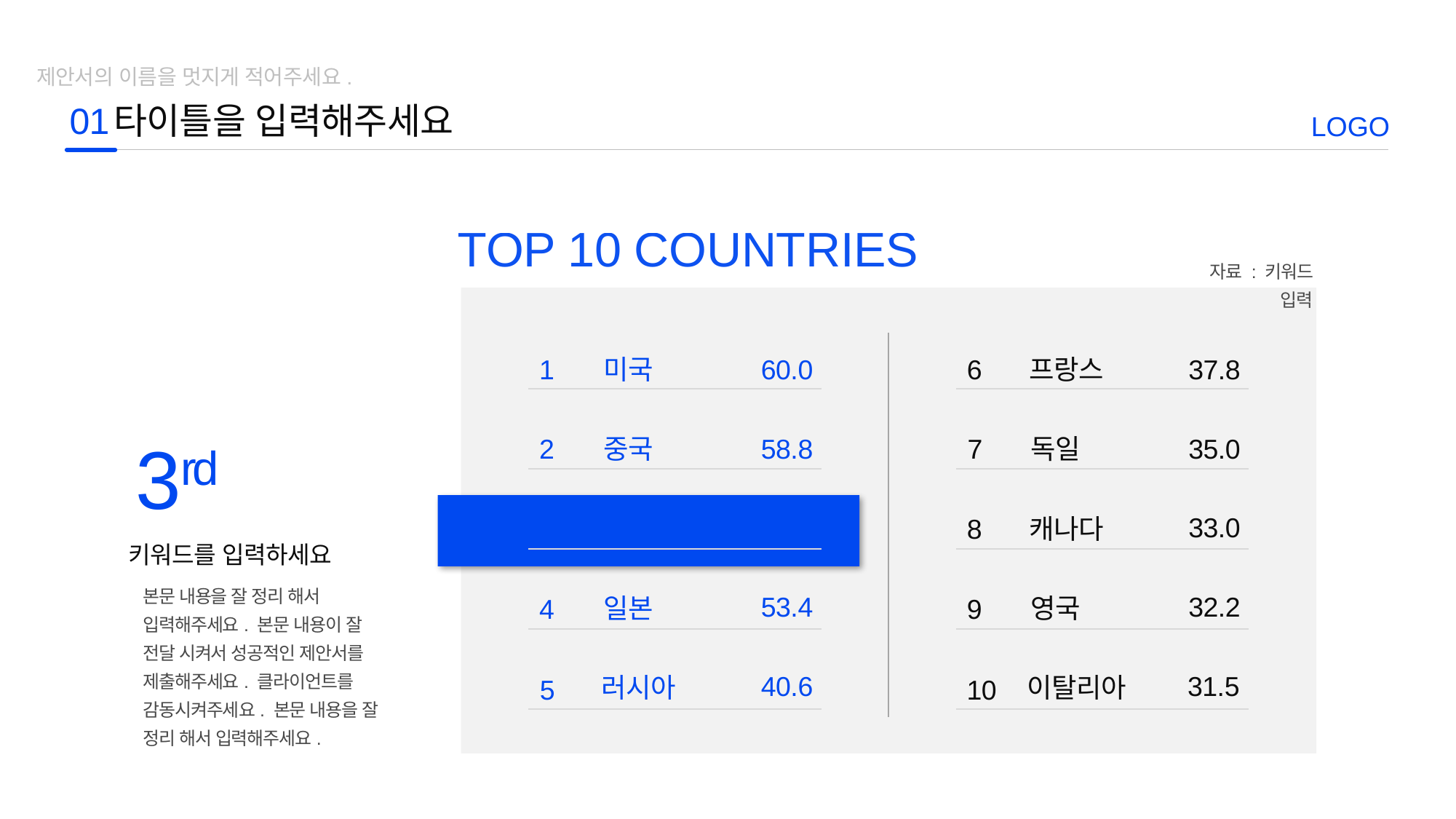

제안서의 이름을 멋지게 적어주세요.
01
타이틀을 입력해주세요
LOGO
TOP 10 COUNTRIES
자료 : 키워드 입력

미국
60.0
프랑스
37.8
1
6
3rd
58.8
35.0
2
중국
7
독일

55.2
33.0
3
8
대한민국
캐나다
키워드를 입력하세요
본문 내용을 잘 정리 해서 입력해주세요. 본문 내용이 잘 전달 시켜서 성공적인 제안서를 제출해주세요. 클라이언트를 감동시켜주세요. 본문 내용을 잘 정리 해서 입력해주세요.
53.4
32.2
일본
영국
4
9
40.6
31.5
러시아
이탈리아
5
10